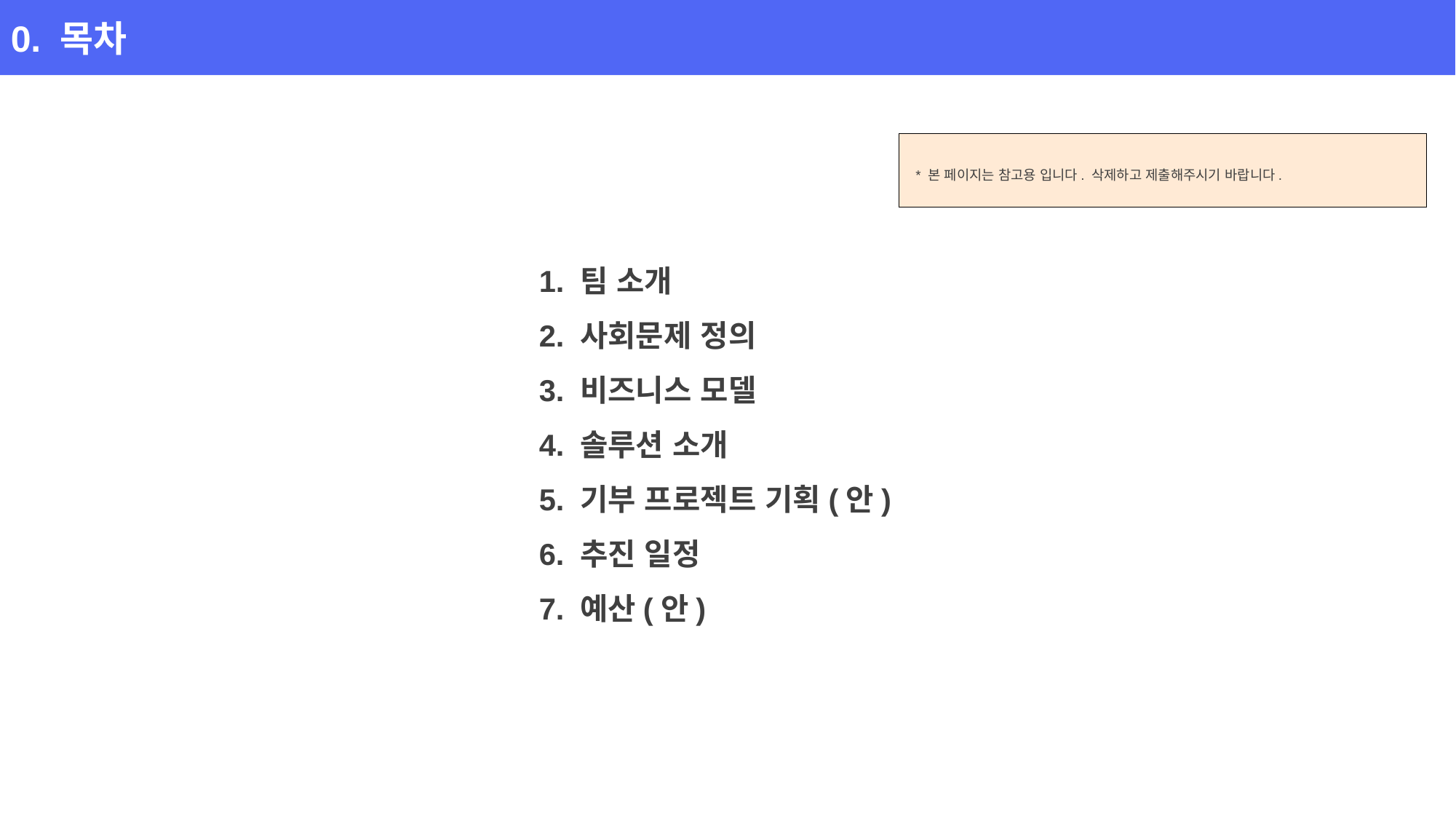

0. 목차
* 본 페이지는 참고용 입니다. 삭제하고 제출해주시기 바랍니다.
1. 팀 소개
2. 사회문제 정의
3. 비즈니스 모델
4. 솔루션 소개
5. 기부 프로젝트 기획(안)
6. 추진 일정
7. 예산(안)